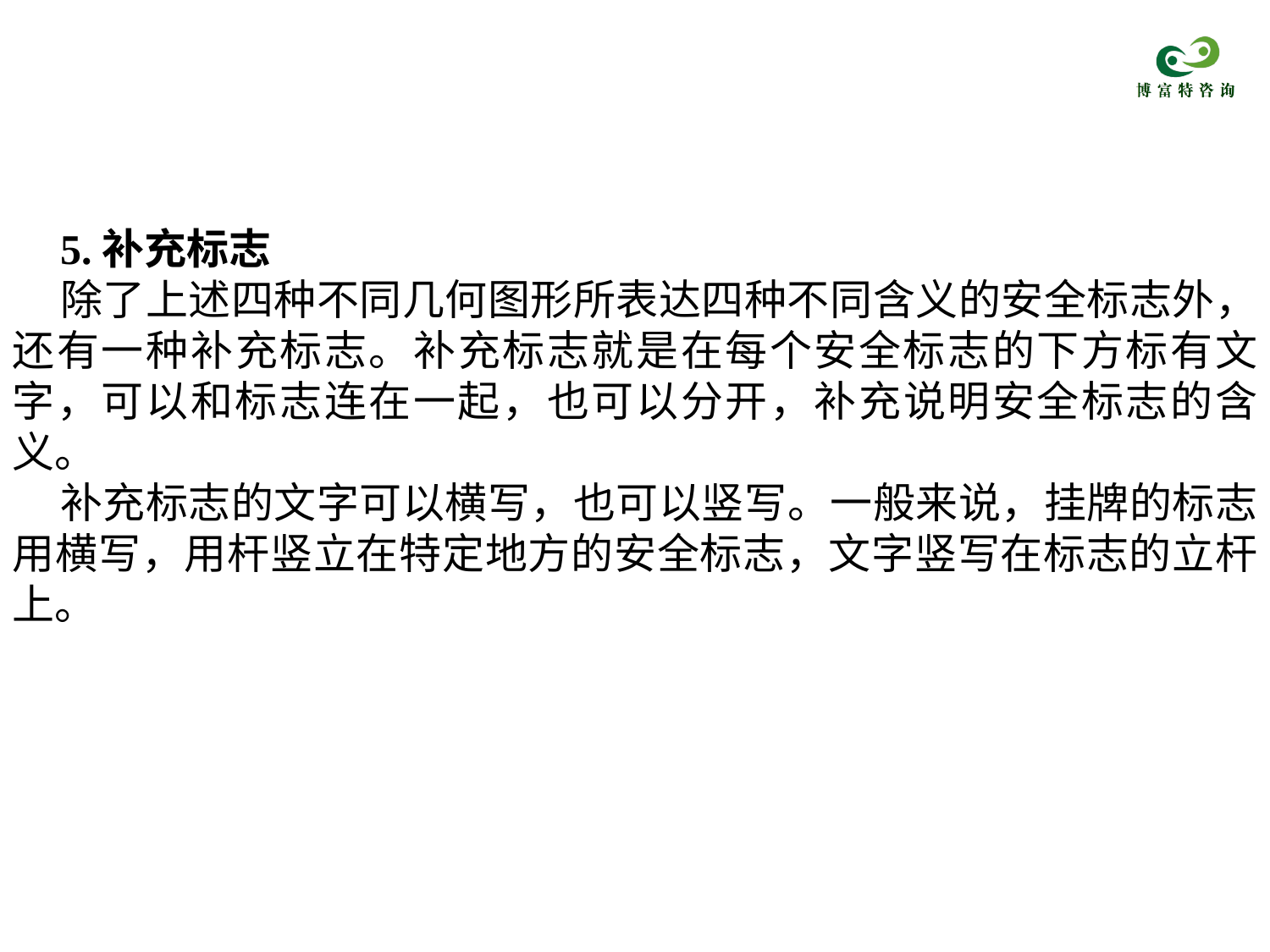

5.补充标志
除了上述四种不同几何图形所表达四种不同含义的安全标志外，还有一种补充标志。补充标志就是在每个安全标志的下方标有文字，可以和标志连在一起，也可以分开，补充说明安全标志的含义。
补充标志的文字可以横写，也可以竖写。一般来说，挂牌的标志用横写，用杆竖立在特定地方的安全标志，文字竖写在标志的立杆上。